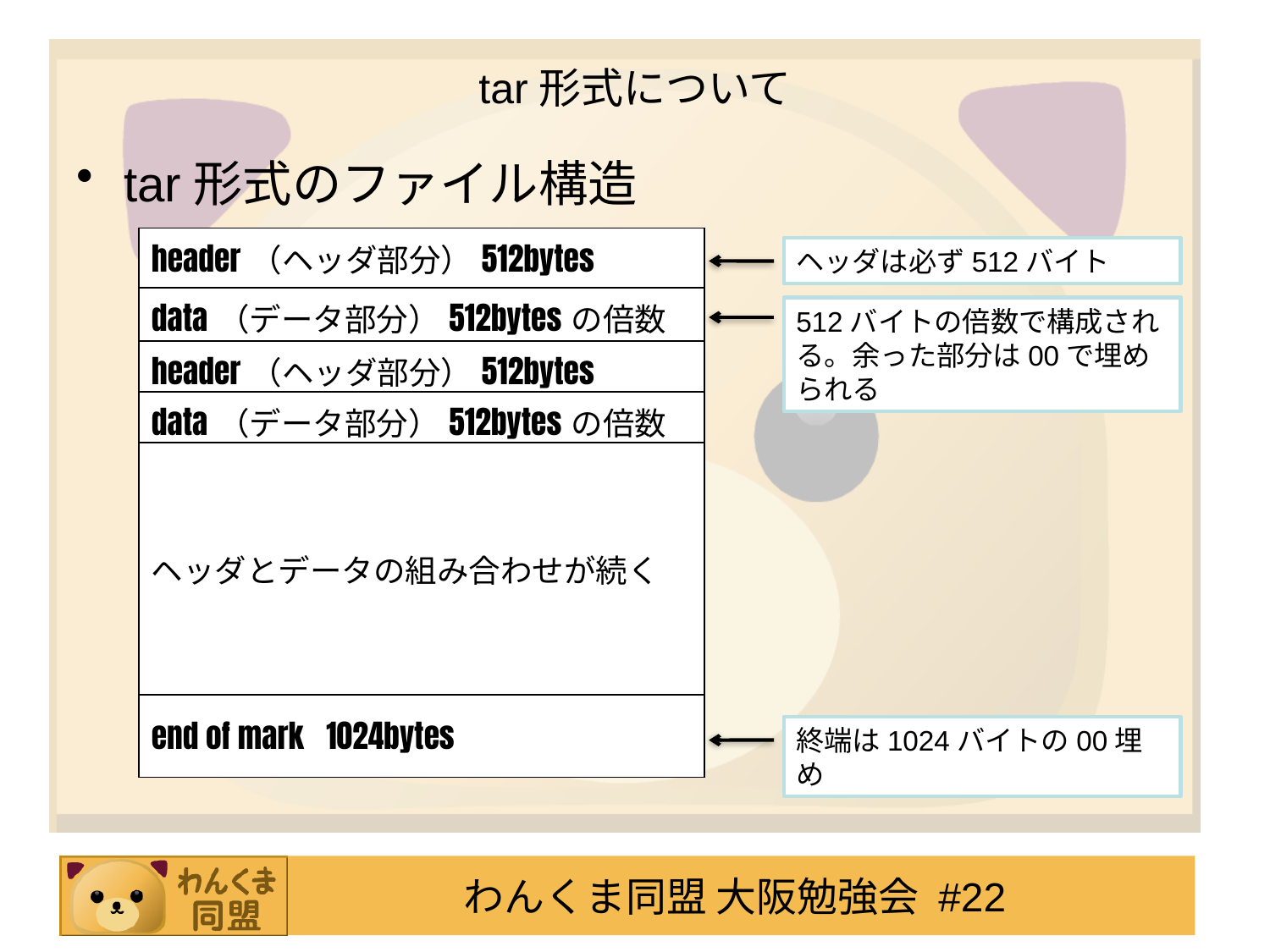

# tar形式について
tar形式のファイル構造
| header（ヘッダ部分）512bytes |
| --- |
| data（データ部分）512bytesの倍数 |
| header（ヘッダ部分）512bytes |
| data（データ部分）512bytesの倍数 |
| ヘッダとデータの組み合わせが続く |
| end of mark 1024bytes |
ヘッダは必ず512バイト
512バイトの倍数で構成される。余った部分は00で埋められる
終端は1024バイトの00埋め